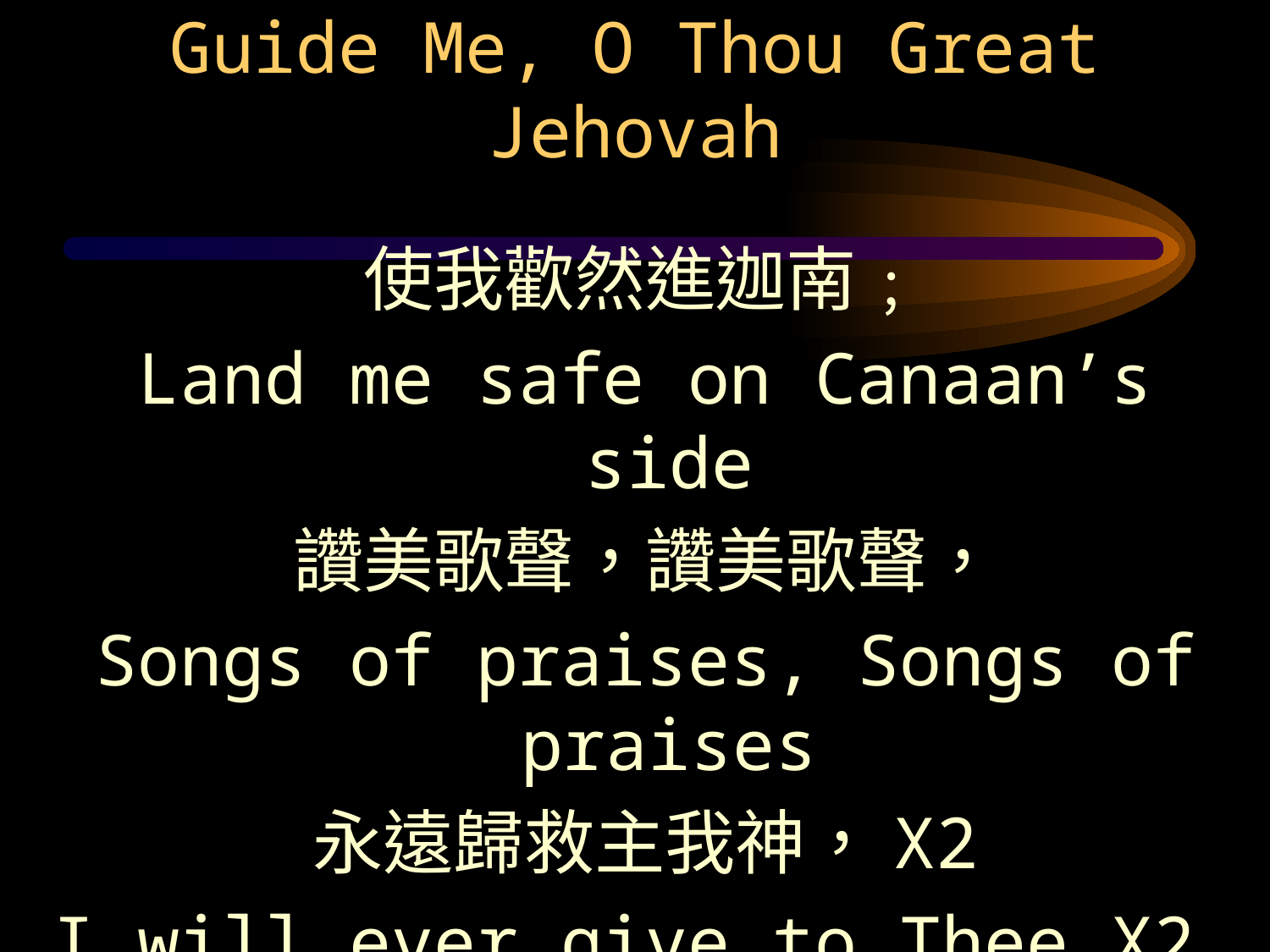

# S419 主耶和華, 求你引領 Guide Me, O Thou Great Jehovah
使我歡然進迦南﹔
Land me safe on Canaan’s side
讚美歌聲，讚美歌聲，
Songs of praises, Songs of praises
永遠歸救主我神，X2
I will ever give to Thee X2
阿們。 A-men